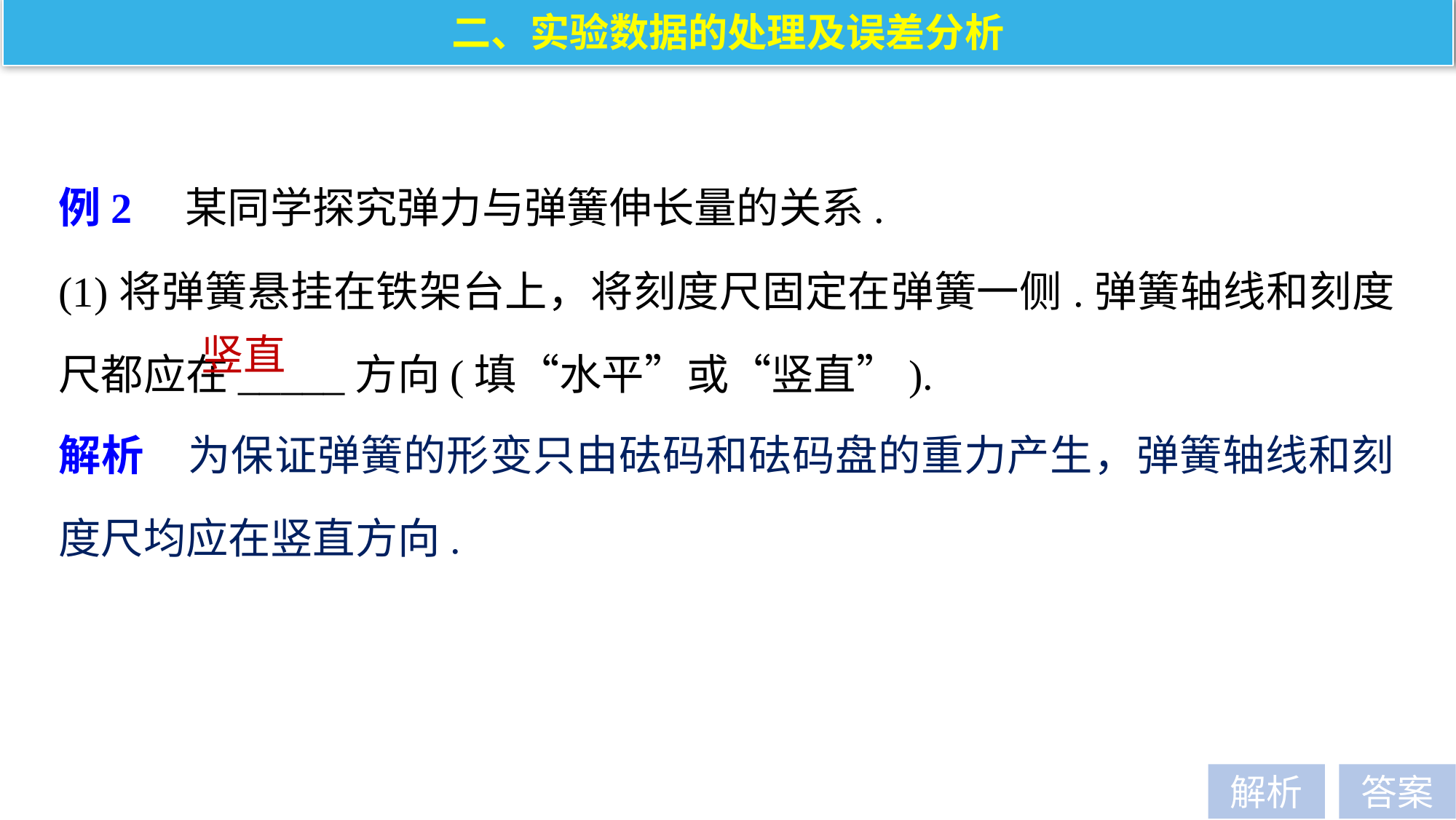

二、实验数据的处理及误差分析
例2　某同学探究弹力与弹簧伸长量的关系.
(1)将弹簧悬挂在铁架台上，将刻度尺固定在弹簧一侧.弹簧轴线和刻度尺都应在_____方向(填“水平”或“竖直”).
竖直
解析　为保证弹簧的形变只由砝码和砝码盘的重力产生，弹簧轴线和刻度尺均应在竖直方向.
解析
答案